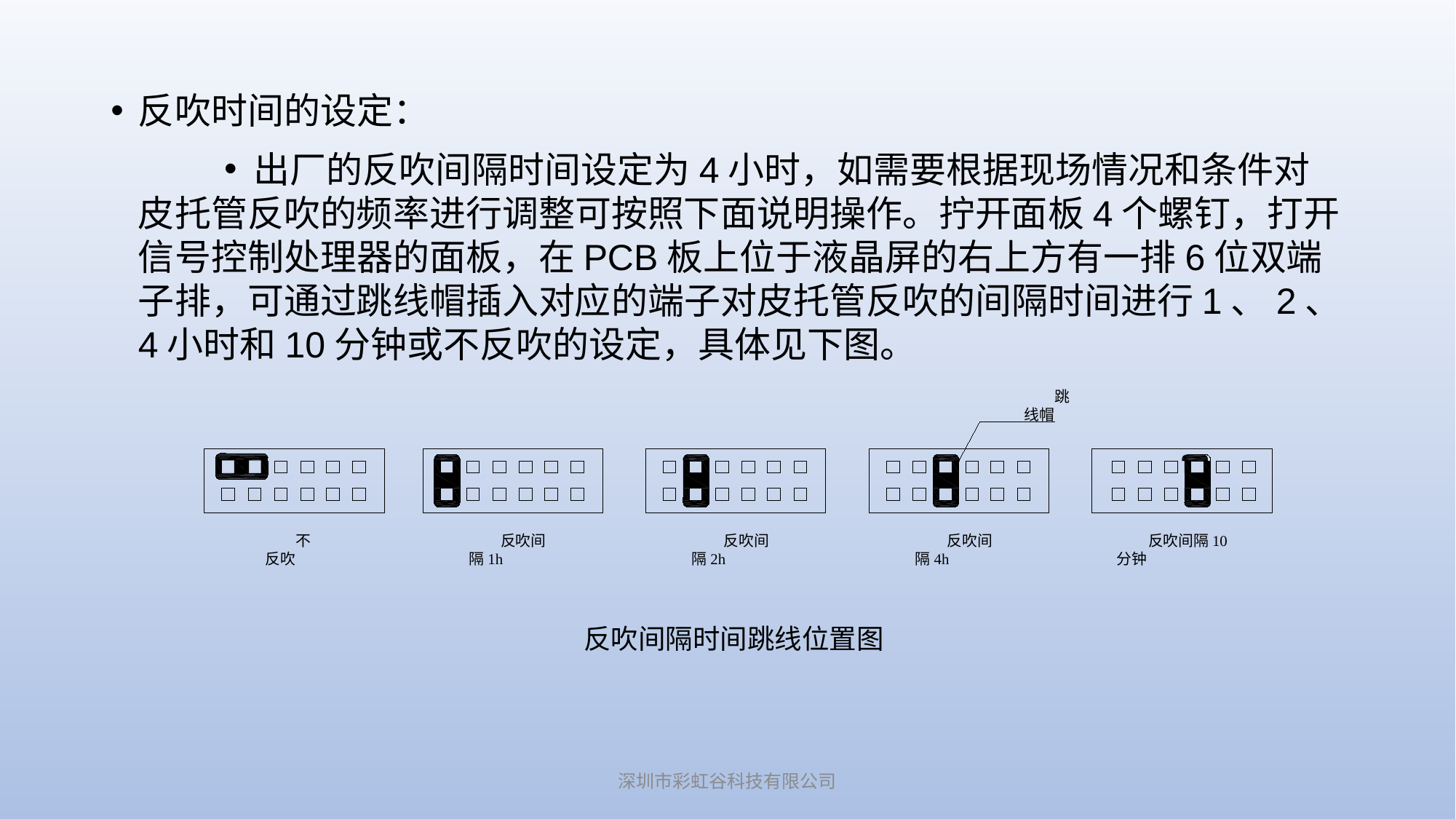

反吹时间的设定：
 出厂的反吹间隔时间设定为4小时，如需要根据现场情况和条件对皮托管反吹的频率进行调整可按照下面说明操作。拧开面板4个螺钉，打开信号控制处理器的面板，在PCB板上位于液晶屏的右上方有一排6位双端子排，可通过跳线帽插入对应的端子对皮托管反吹的间隔时间进行1、2、4小时和10分钟或不反吹的设定，具体见下图。

跳线帽

反吹间隔1h
反吹间隔2h
反吹间隔4h

不反吹
反吹间隔10分钟
反吹间隔时间跳线位置图
深圳市彩虹谷科技有限公司
19